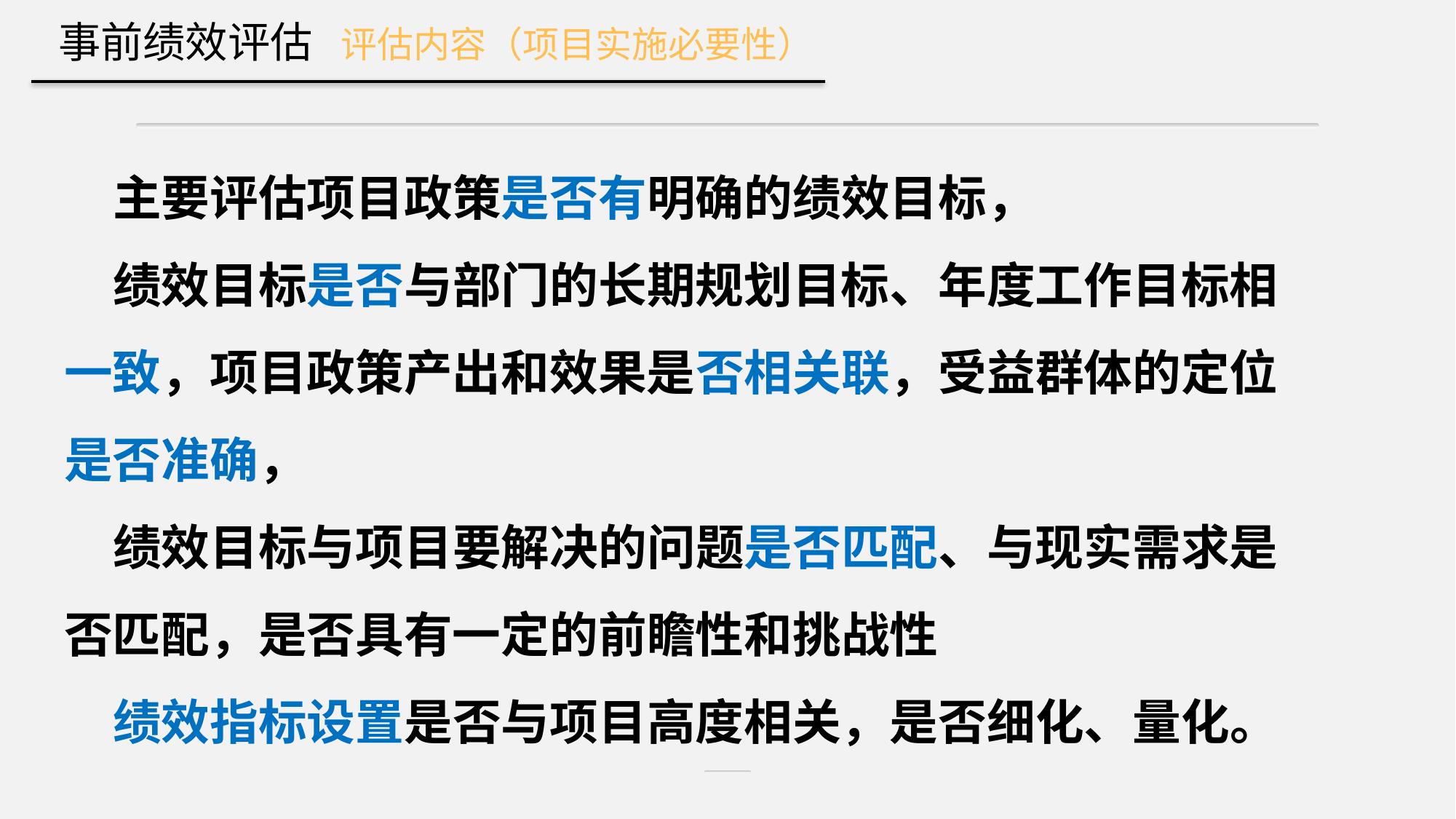

事前绩效评估   评估内容（项目实施必要性）

主要评估项目政策是否有明确的绩效目标，
绩效目标是否与部门的长期规划目标、年度工作目标相一致，项目政策产出和效果是否相关联，受益群体的定位是否准确，
绩效目标与项目要解决的问题是否匹配、与现实需求是否匹配，是否具有一定的前瞻性和挑战性
绩效指标设置是否与项目高度相关，是否细化、量化。